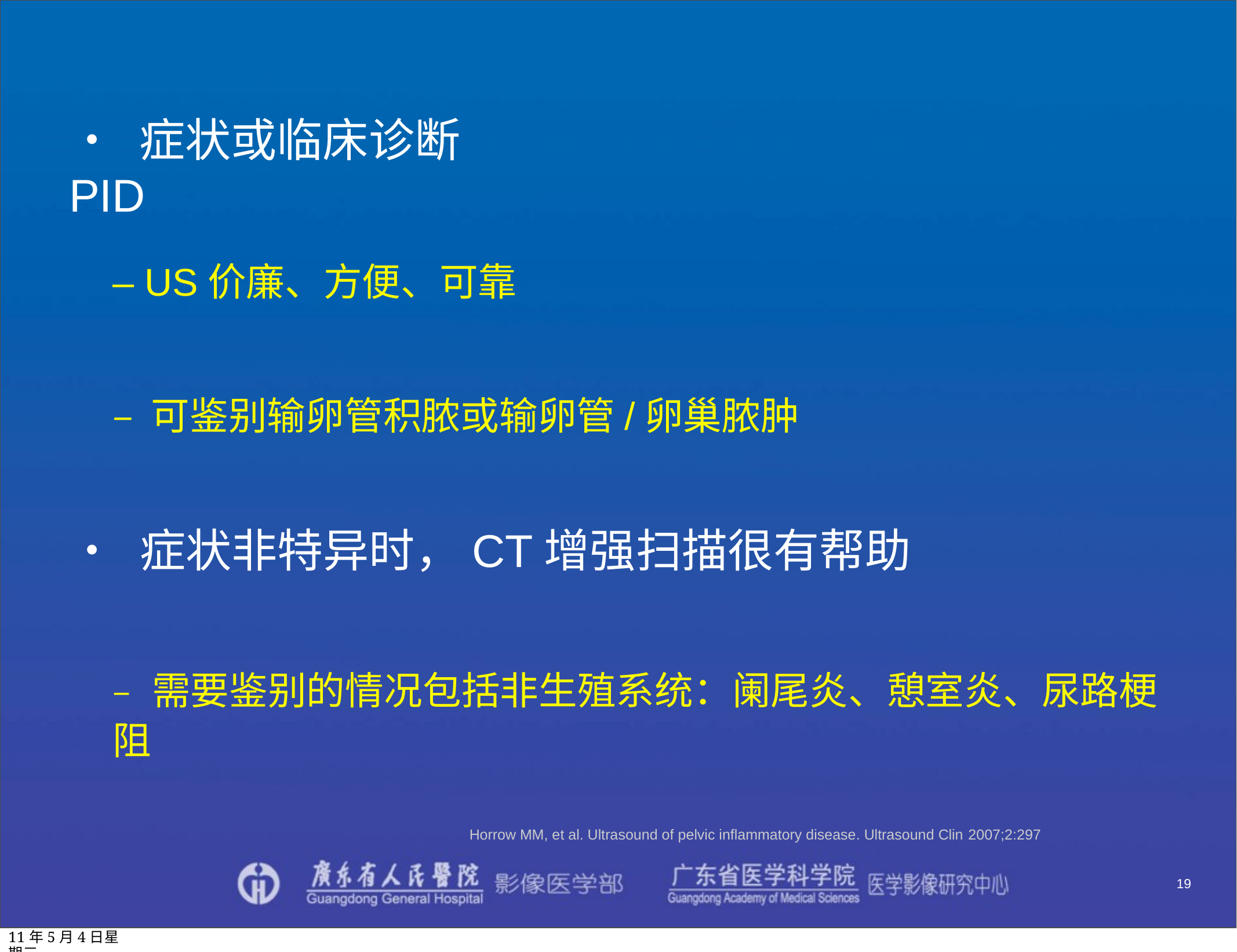

# • 症状或临床诊断PID
– US价廉、方便、可靠

– 可鉴别输卵管积脓或输卵管/卵巢脓肿

• 症状非特异时，CT增强扫描很有帮助

– 需要鉴别的情况包括非生殖系统：阑尾炎、憩室炎、尿路梗阻
Horrow MM, et al. Ultrasound of pelvic inflammatory disease. Ultrasound Clin 2007;2:297

19
11年5月4日星期三